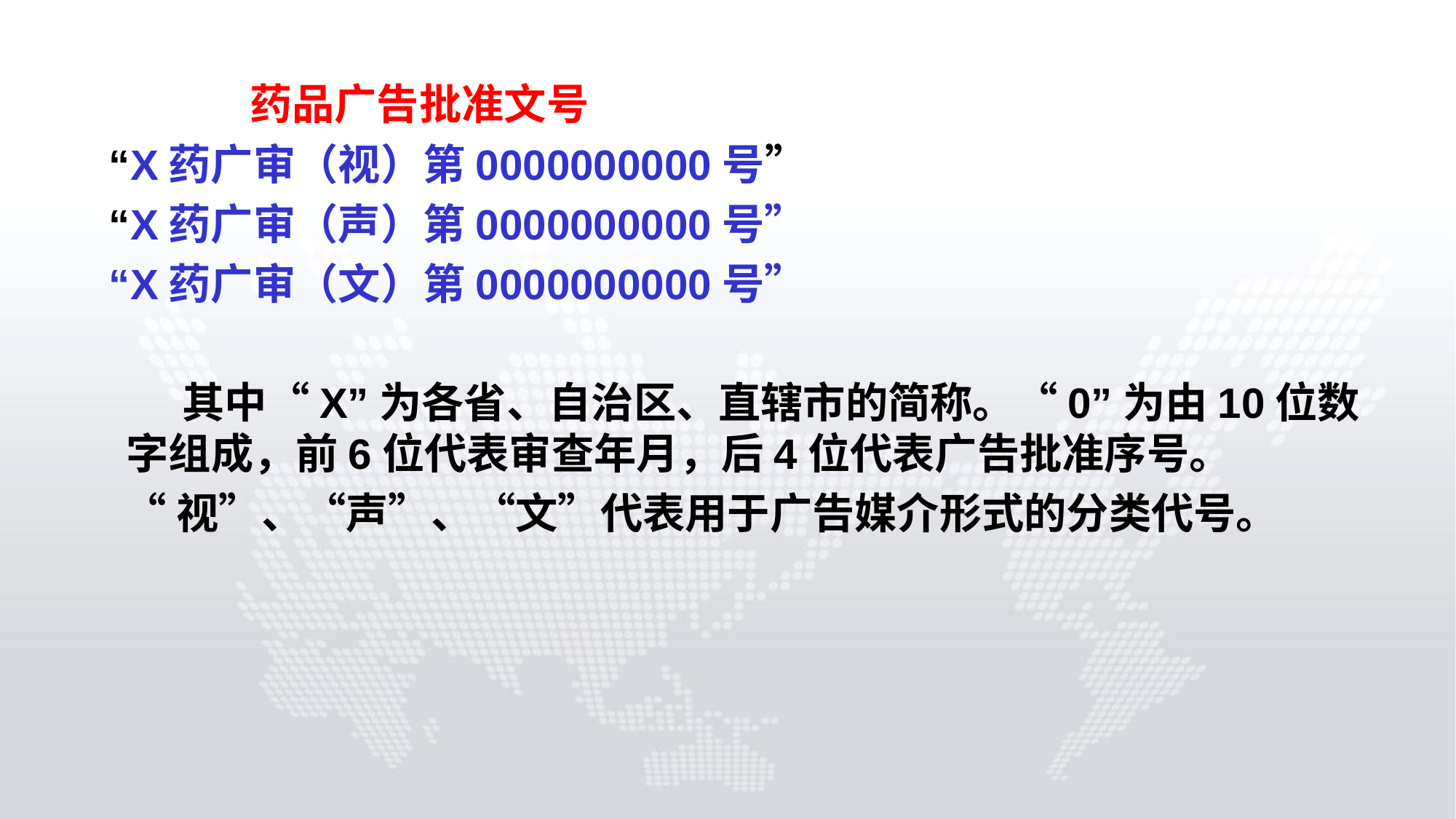

#
              药品广告批准文号
  “X药广审（视）第0000000000号”
  “X药广审（声）第0000000000号”
  “X药广审（文）第0000000000号”

         其中“X”为各省、自治区、直辖市的简称。“0”为由10位数字组成，前6位代表审查年月，后4位代表广告批准序号。
    “视”、“声”、“文”代表用于广告媒介形式的分类代号。